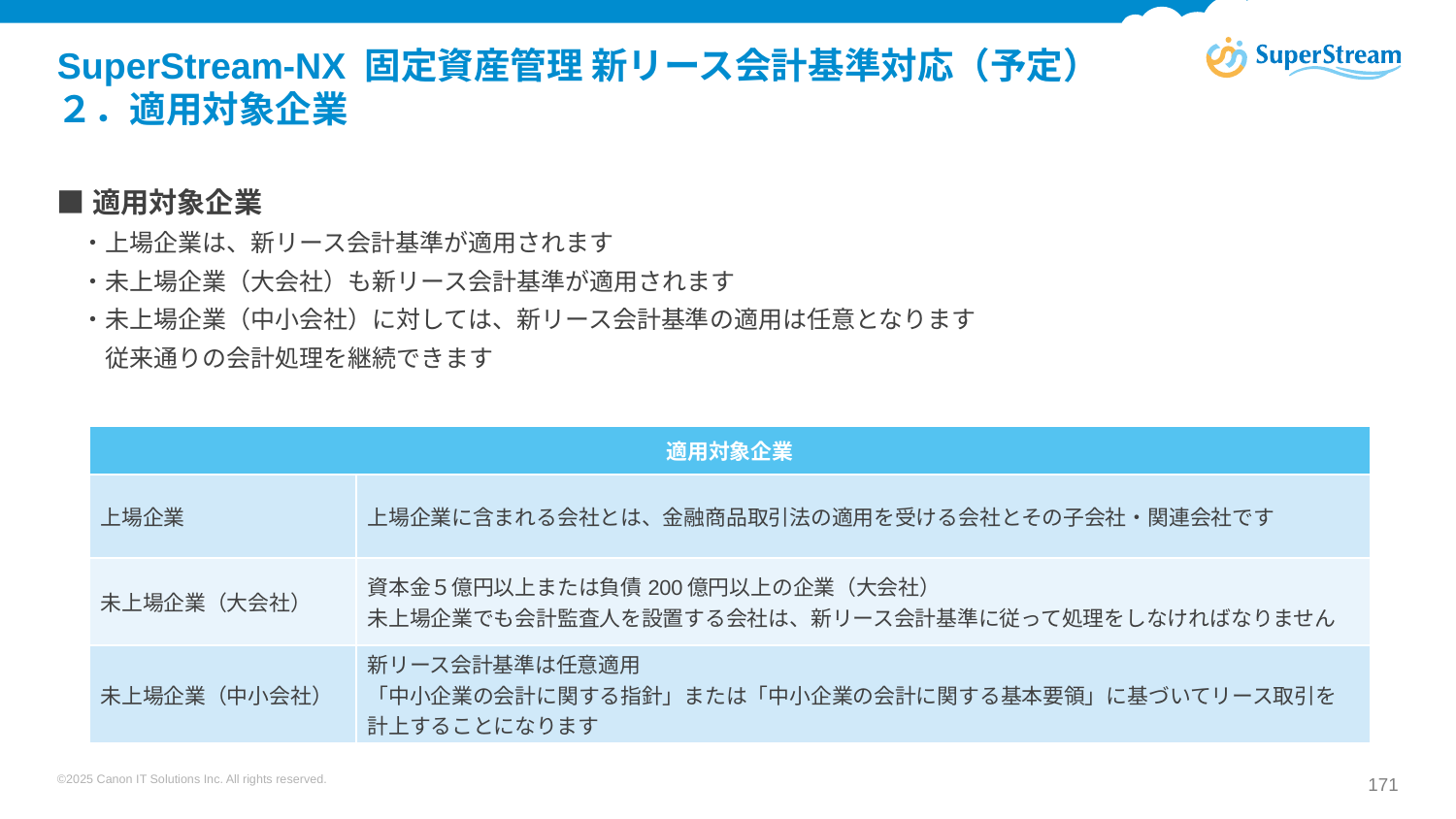

# SuperStream-NX 固定資産管理 新リース会計基準対応（予定） ２．適用対象企業
■適用対象企業
　・上場企業は、新リース会計基準が適用されます
　・未上場企業（大会社）も新リース会計基準が適用されます
　・未上場企業（中小会社）に対しては、新リース会計基準の適用は任意となります
　　従来通りの会計処理を継続できます

| 適用対象企業 |  |
| --- | --- |
| 上場企業 | 上場企業に含まれる会社とは、金融商品取引法の適用を受ける会社とその子会社・関連会社です |
| 未上場企業（大会社） | 資本金５億円以上または負債200億円以上の企業（大会社） 未上場企業でも会計監査人を設置する会社は、新リース会計基準に従って処理をしなければなりません |
| 未上場企業（中小会社） | 新リース会計基準は任意適用 「中小企業の会計に関する指針」または「中小企業の会計に関する基本要領」に基づいてリース取引を計上することになります |
©2025 Canon IT Solutions Inc. All rights reserved.
171